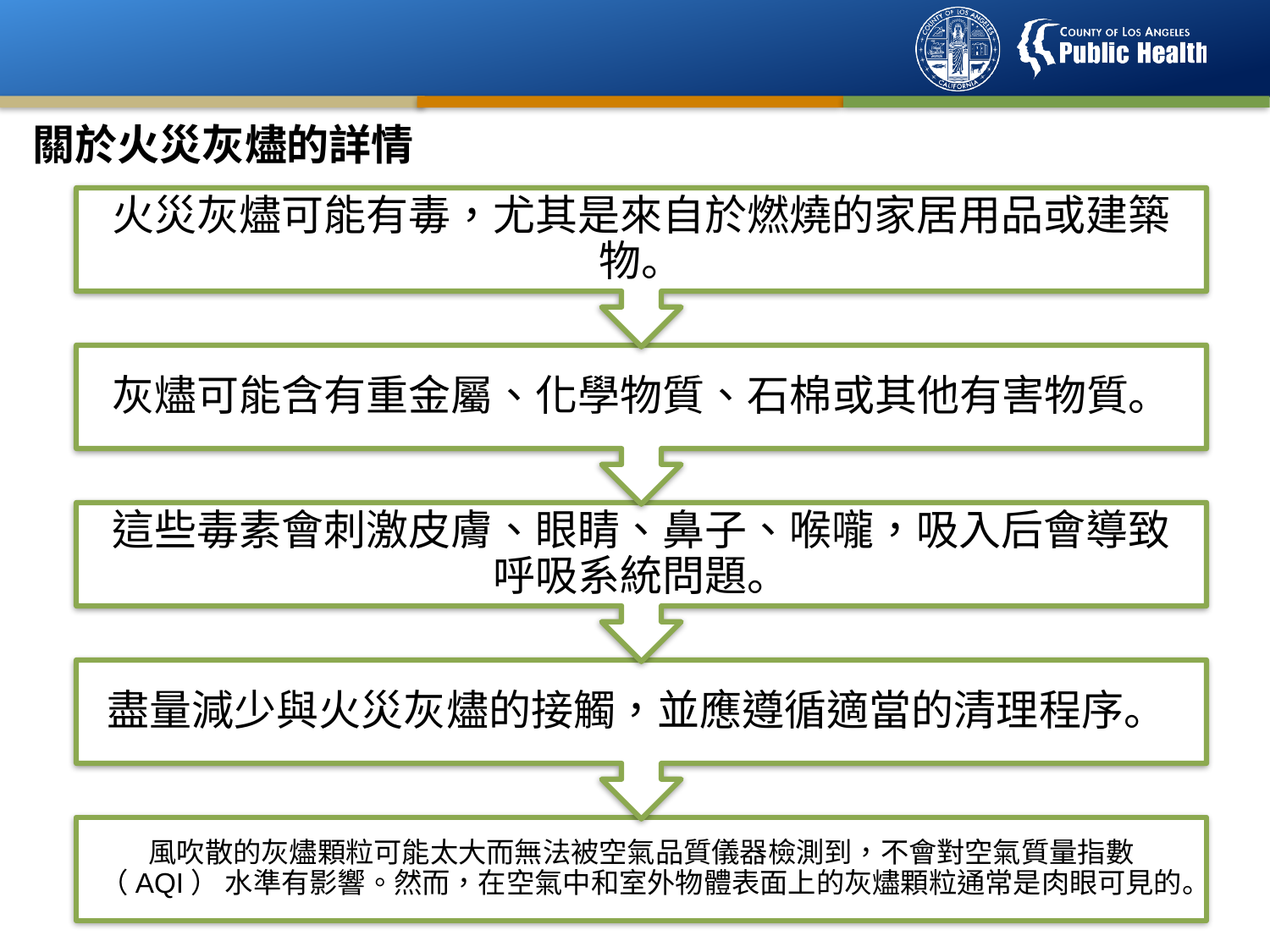

# 關於火災灰燼的詳情
風吹散的灰燼顆粒可能太大而無法被空氣品質儀器檢測到，不會對空氣質量指數 （AQI） 水準有影響。然而，在空氣中和室外物體表面上的灰燼顆粒通常是肉眼可見的。
盡量減少與火災灰燼的接觸，並應遵循適當的清理程序。
這些毒素會刺激皮膚、眼睛、鼻子、喉嚨，吸入后會導致呼吸系統問題。
灰燼可能含有重金屬、化學物質、石棉或其他有害物質。
火災灰燼可能有毒，尤其是來自於燃燒的家居用品或建築物。
10